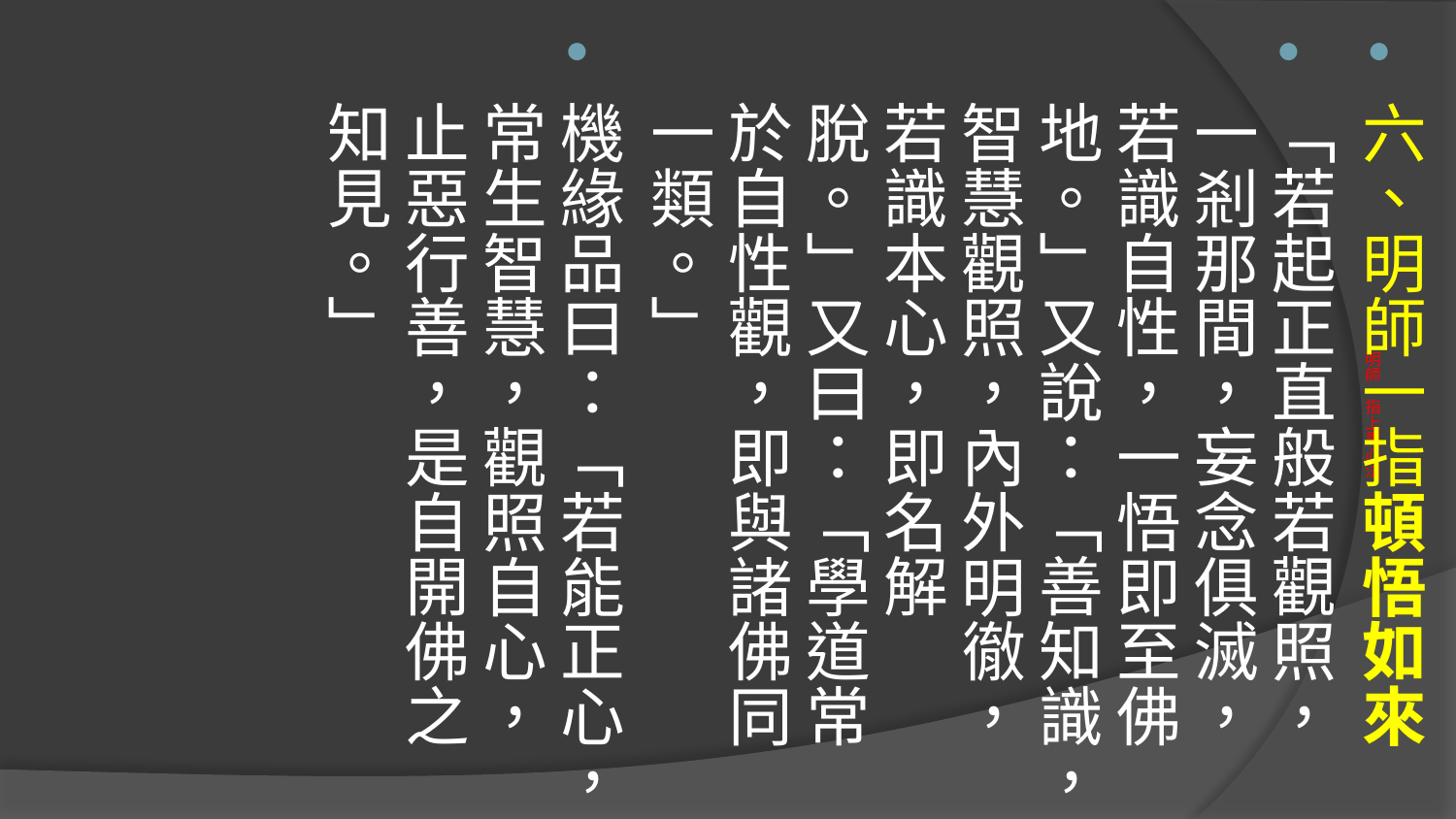

六、明師一指頓悟如來
「若起正直般若觀照，一剎那間，妄念俱滅，若識自性，一悟即至佛地。」又說：「善知識，智慧觀照，內外明徹，若識本心，即名解脫。」又曰：「學道常於自性觀，即與諸佛同一類。」
機緣品曰：「若能正心，常生智慧，觀照自心，止惡行善，是自開佛之知見。」

# 明師一指上乘心法